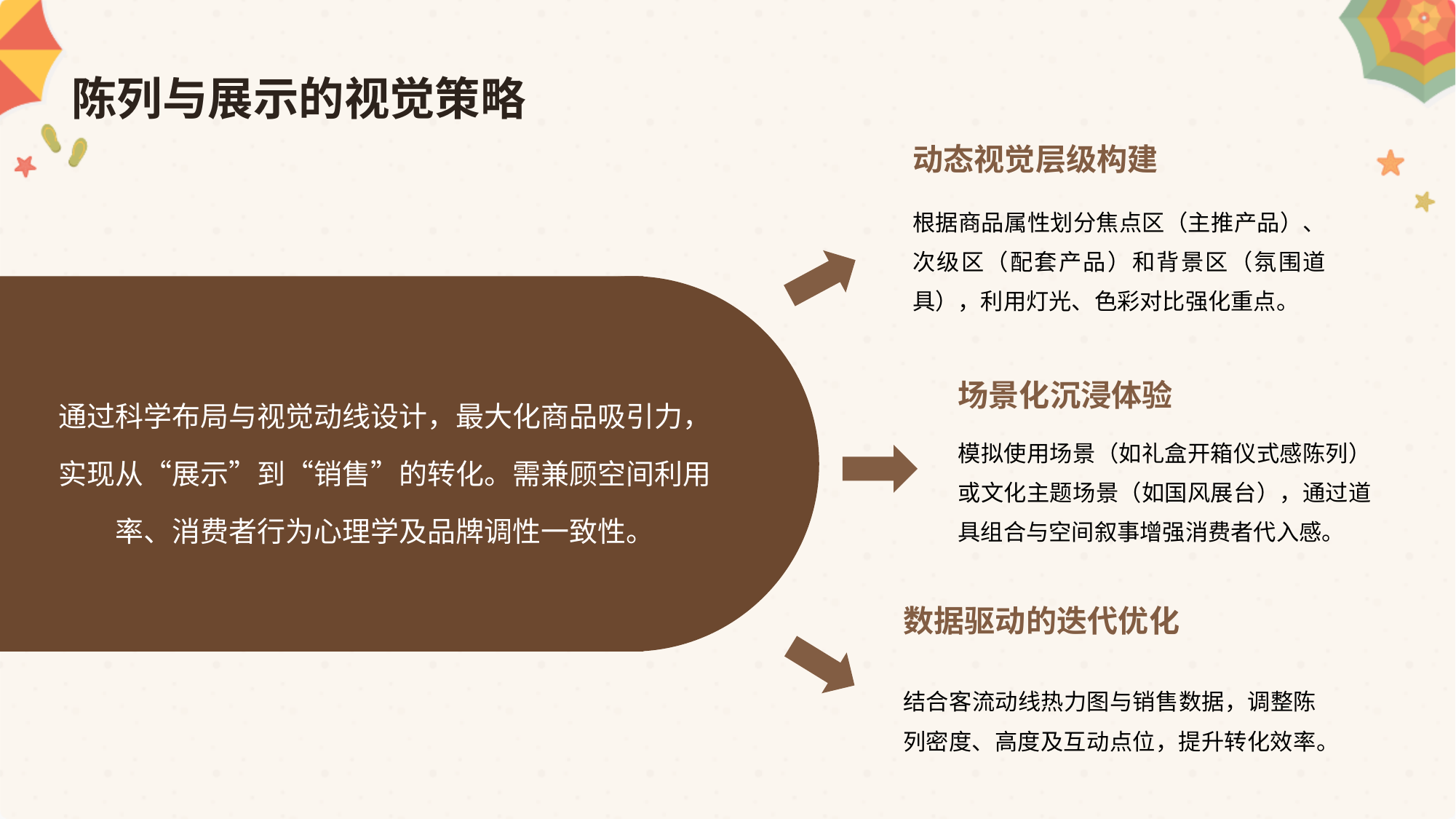

陈列与展示的视觉策略
动态视觉层级构建
根据商品属性划分焦点区（主推产品）、次级区（配套产品）和背景区（氛围道具），利用灯光、色彩对比强化重点。

通过科学布局与视觉动线设计，最大化商品吸引力，实现从“展示”到“销售”的转化。需兼顾空间利用率、消费者行为心理学及品牌调性一致性。
场景化沉浸体验
模拟使用场景（如礼盒开箱仪式感陈列）或文化主题场景（如国风展台），通过道具组合与空间叙事增强消费者代入感。

数据驱动的迭代优化
结合客流动线热力图与销售数据，调整陈列密度、高度及互动点位，提升转化效率。